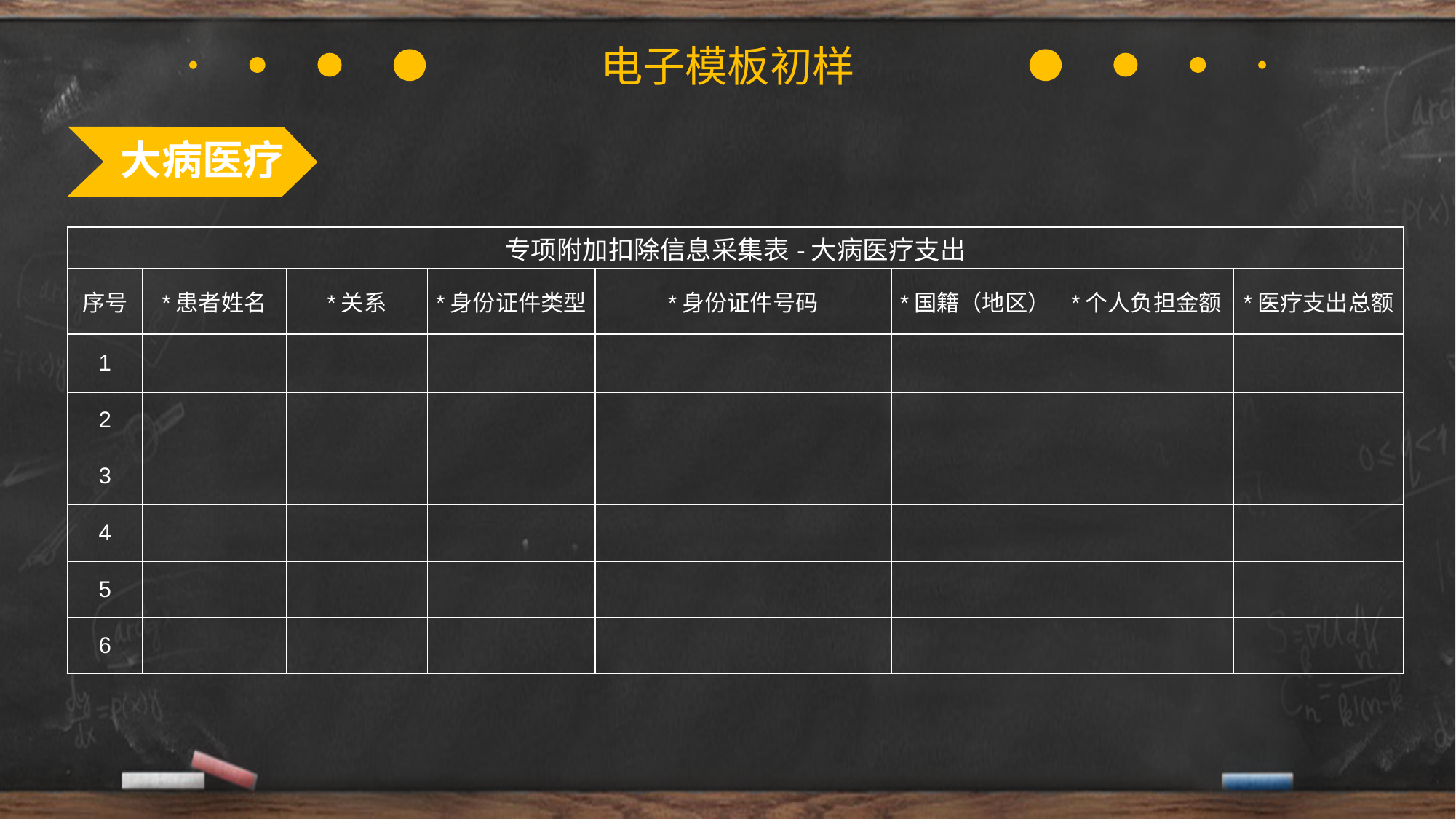

电子模板初样

大病医疗
| 专项附加扣除信息采集表-大病医疗支出 |  |  |  |  |  |  |  |
| --- | --- | --- | --- | --- | --- | --- | --- |
| 序号 | \*患者姓名 | \*关系 | \*身份证件类型 | \*身份证件号码 | \*国籍（地区） | \*个人负担金额 | \*医疗支出总额 |
| 1 |  |  |  |  |  |  |  |
| 2 |  |  |  |  |  |  |  |
| 3 |  |  |  |  |  |  |  |
| 4 |  |  |  |  |  |  |  |
| 5 |  |  |  |  |  |  |  |
| 6 |  |  |  |  |  |  |  |